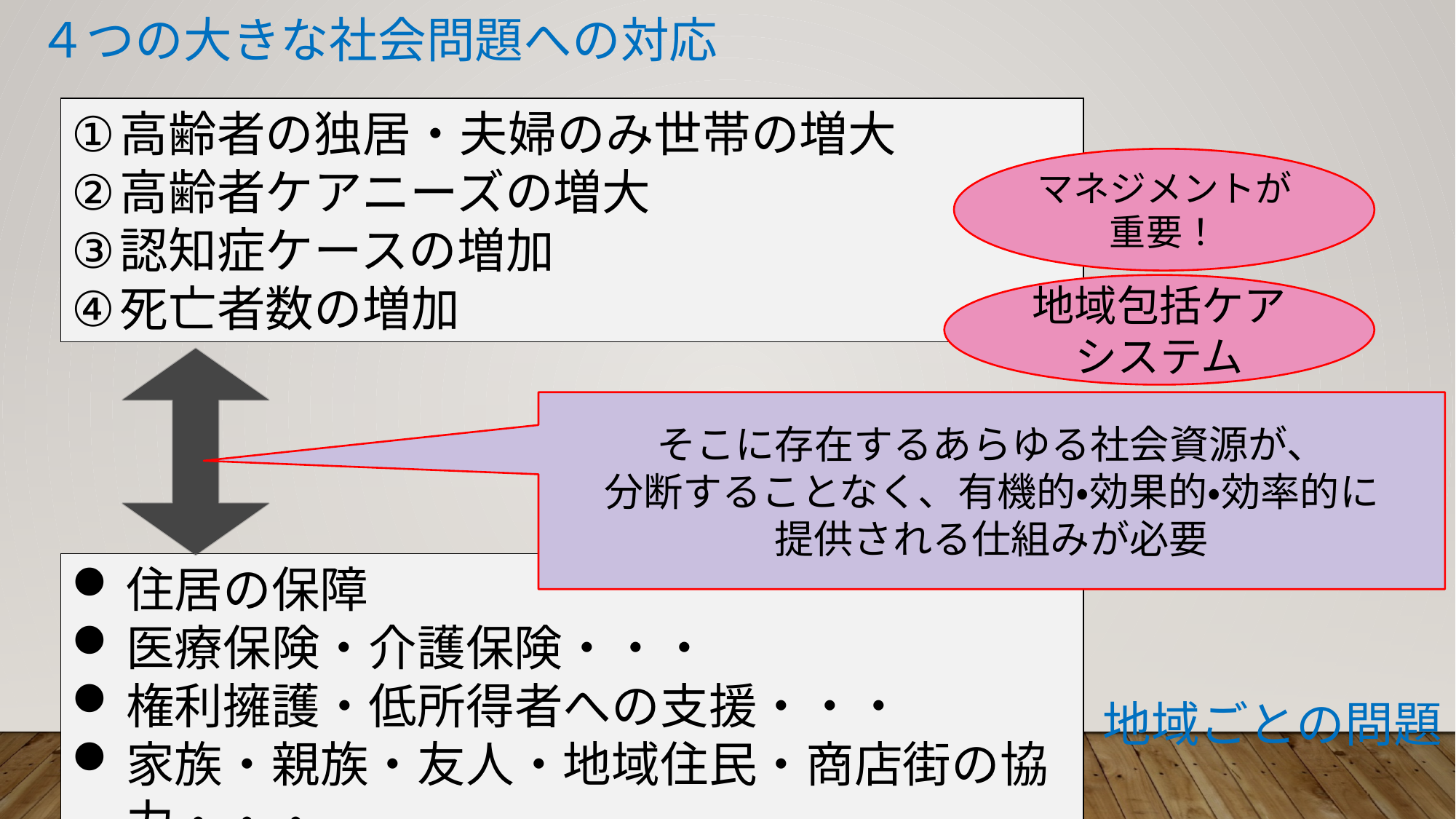

# ４つの大きな社会問題への対応
高齢者の独居・夫婦のみ世帯の増大
高齢者ケアニーズの増大
認知症ケースの増加
死亡者数の増加
マネジメントが
重要！
地域包括ケア
システム

そこに存在するあらゆる社会資源が、
分断することなく、有機的・効果的・効率的に
提供される仕組みが必要
住居の保障
医療保険・介護保険・・・
権利擁護・低所得者への支援・・・
家族・親族・友人・地域住民・商店街の協力・・・
地域ごとの問題